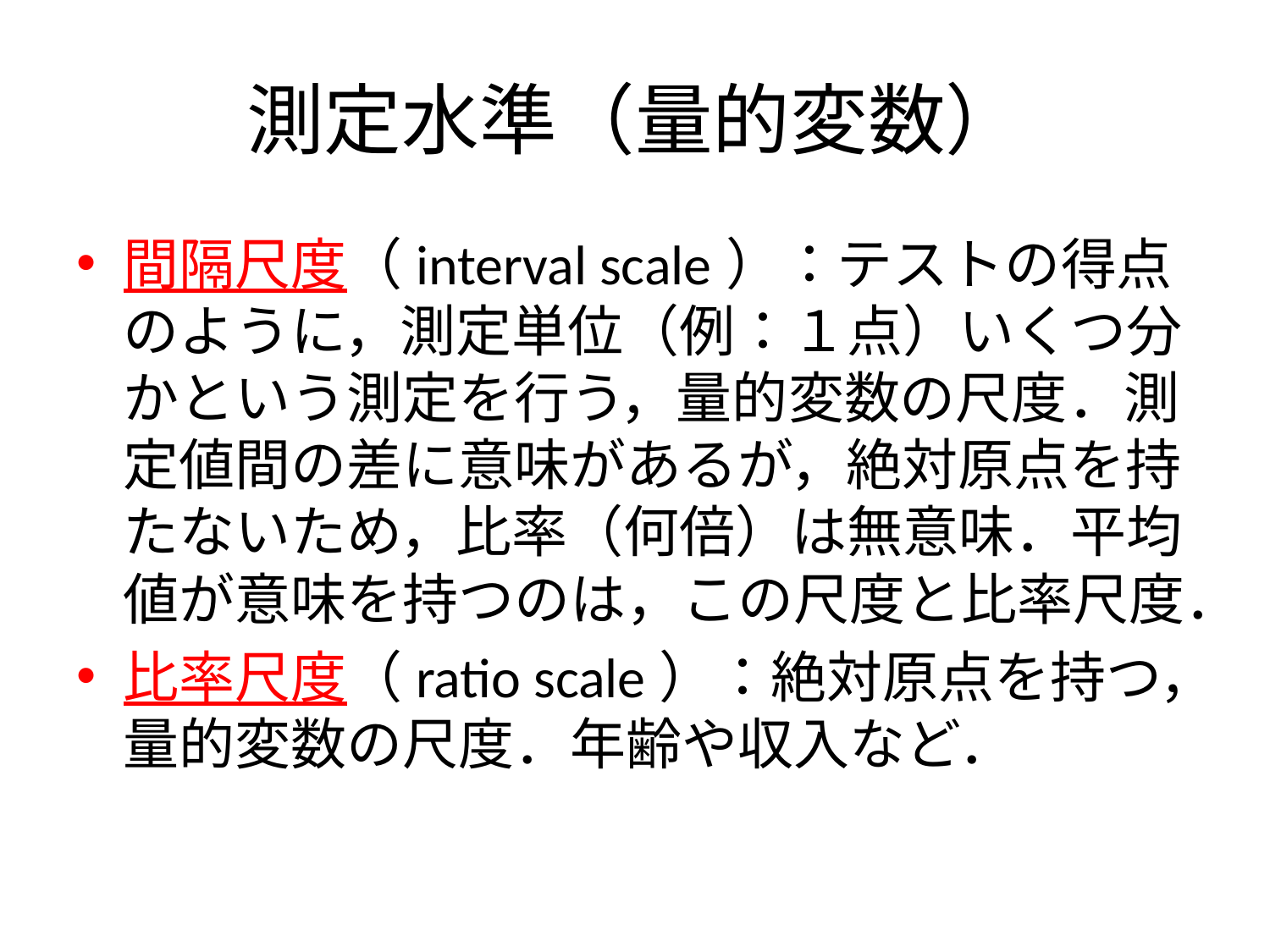

# 測定水準（量的変数）
間隔尺度（interval scale）：テストの得点のように，測定単位（例：１点）いくつ分かという測定を行う，量的変数の尺度．測定値間の差に意味があるが，絶対原点を持たないため，比率（何倍）は無意味．平均値が意味を持つのは，この尺度と比率尺度．
比率尺度（ratio scale）：絶対原点を持つ，量的変数の尺度．年齢や収入など．